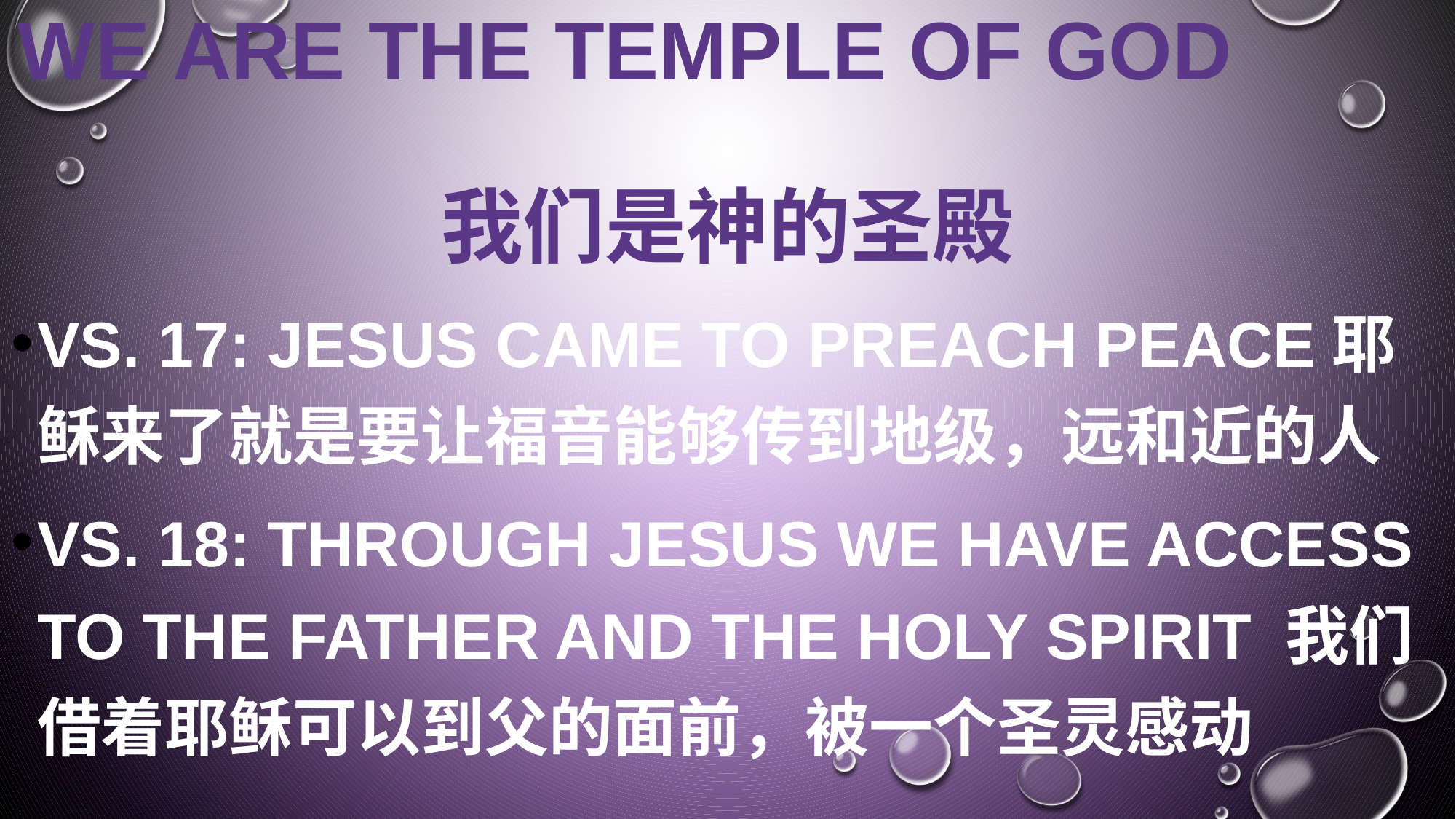

# We are the temple of god 我们是神的圣殿
VS. 17: JESUS CAME TO PREACH PEACE耶稣来了就是要让福音能够传到地级，远和近的人
VS. 18: THROUGH JESUS WE HAVE ACCESS TO THE FATHER AND THE HOLY SPIRIT 我们借着耶稣可以到父的面前，被一个圣灵感动